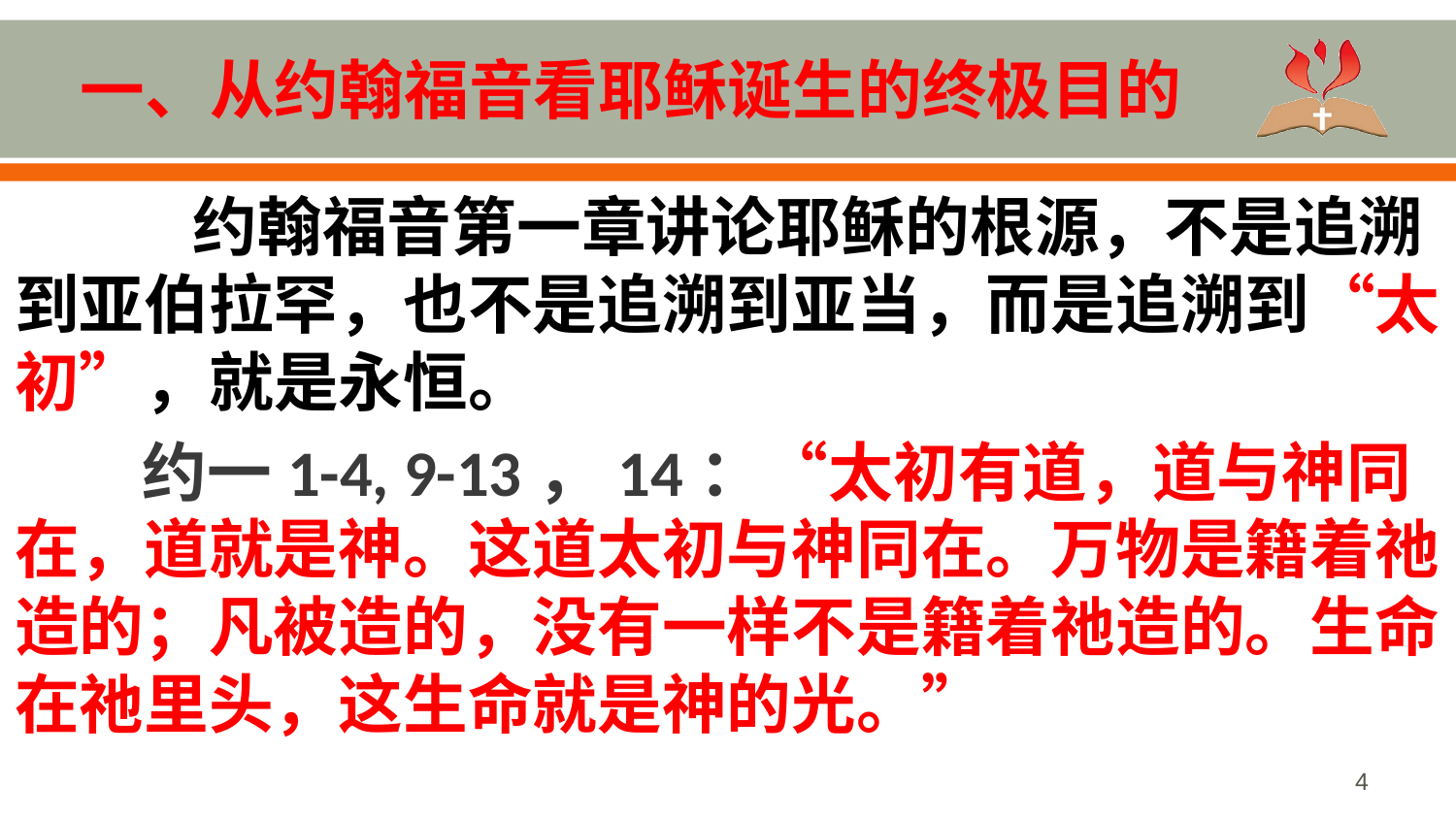

# 一、从约翰福音看耶稣诞生的终极目的
           约翰福音第一章讲论耶稣的根源，不是追溯到亚伯拉罕，也不是追溯到亚当，而是追溯到“太初”，就是永恒。
约一1-4, 9-13，14：“太初有道，道与神同在，道就是神。这道太初与神同在。万物是籍着祂造的；凡被造的，没有一样不是籍着祂造的。生命在祂里头，这生命就是神的光。”

4